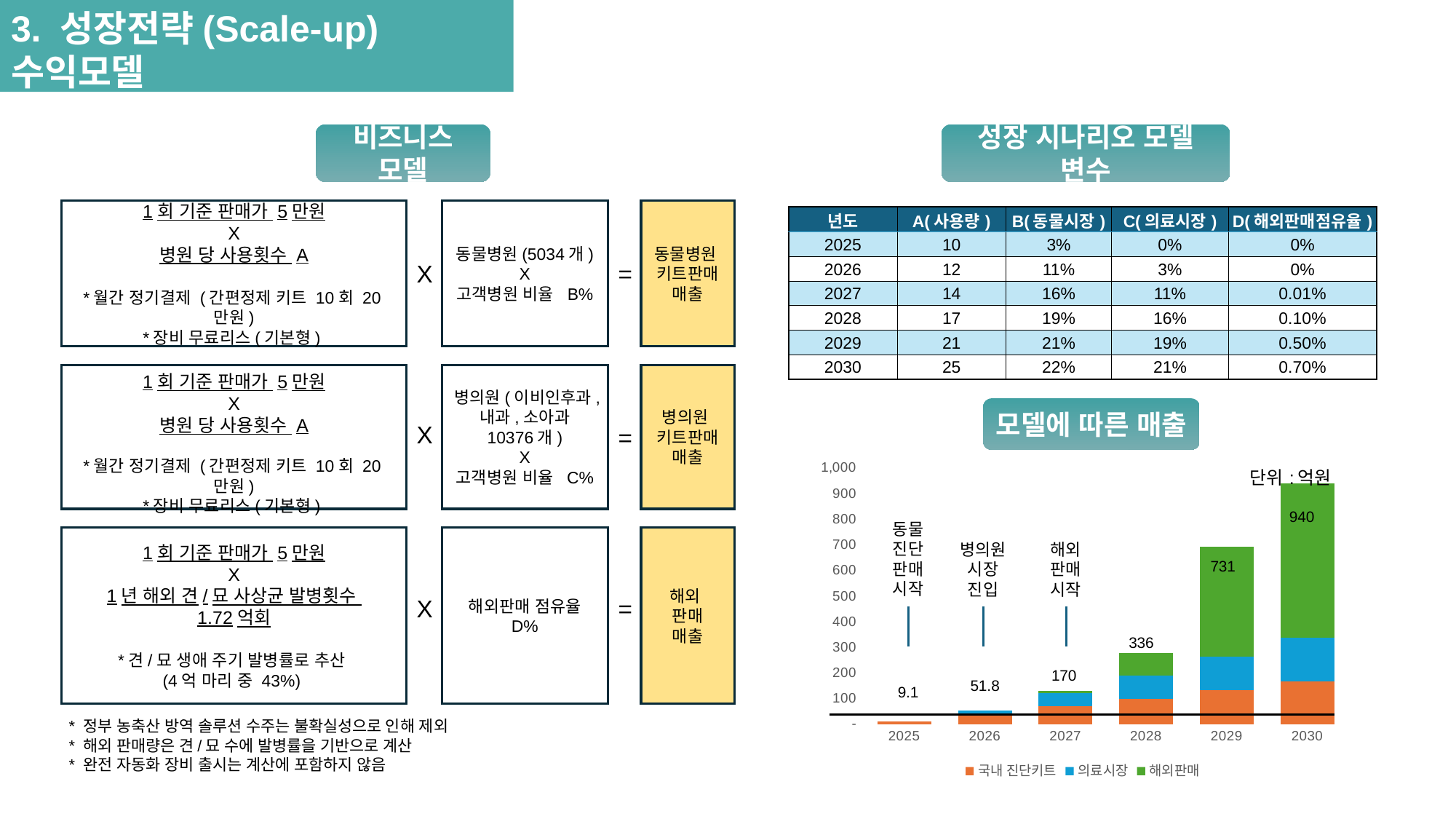

동물병원(5034개)
X
고객병원 비율  B%

동물병원
키트판매
매출
1회 기준 판매가 5만원
X
병원 당 사용횟수 A

*월간 정기결제 (간편정제 키트 10회 20만원)
*장비 무료리스(기본형)
X
=
병의원(이비인후과,내과,소아과 10376개)
X
고객병원 비율  C%
병의원
키트판매
매출
1회 기준 판매가 5만원
X
병원 당 사용횟수 A

*월간 정기결제 (간편정제 키트 10회 20만원)
*장비 무료리스(기본형)

X
=
1회 기준 판매가 5만원
X
1년 해외 견/묘 사상균 발병횟수
1.72억회

*견/묘 생애 주기 발병률로 추산
(4억 마리 중 43%)
해외판매 점유율
D%
해외
판매
매출
X
=

3. 성장전략(Scale-up)
수익모델
비즈니스 모델
성장 시나리오 모델 변수
동물병원(5034개)
X
고객병원 비율  B%
| 년도 | A(사용량) | B(동물시장) | C(의료시장) | D(해외판매점유율) |
| --- | --- | --- | --- | --- |
| 2025 | 10 | 3% | 0% | 0% |
| 2026 | 12 | 11% | 3% | 0% |
| 2027 | 14 | 16% | 11% | 0.01% |
| 2028 | 17 | 19% | 16% | 0.10% |
| 2029 | 21 | 21% | 19% | 0.50% |
| 2030 | 25 | 22% | 21% | 0.70% |
진단용 키트, 시약 판매

병의원 및 수출 시장
확대에 비례하여 매출 증가
정부 농축산
방역 솔루션 수주
모델에 따른 매출
진단 장비 판매

### Chart:

| Category | 국내 진단키트 | 의료시장 | 해외판매 |
|---|---|---|---|
| 2025 | 9.0612 | 0.0 | 0.0 |
| 2026 | 39.86928 | 11.897279999999999 | 0.0 |
| 2027 | 69.590016 | 52.348032 | 8.6 |
| 2028 | 99.16577279999998 | 91.37111039999998 | 86.0 |
| 2029 | 131.52513023999995 | 130.20383232 | 430.0 |
| 2030 | 165.34587801599997 | 172.69139865600002 | 602.0 |
940
동물
진단
판매
시작
병의원
시장
진입
해외
판매
시작
731
336
170
51.8
9.1
병의원 및 진단 검사소 수요
+
자가진단 수요와 유지보수 비용

선진국/개도국
맞춤형 제품군
구축
2027년 국내 분자진단 시장
      market share 20% 달성 시
      400억 매출 기대
* 정부 농축산 방역 솔루션 수주는 불확실성으로 인해 제외
* 해외 판매량은 견/묘 수에 발병률을 기반으로 계산
* 완전 자동화 장비 출시는 계산에 포함하지 않음